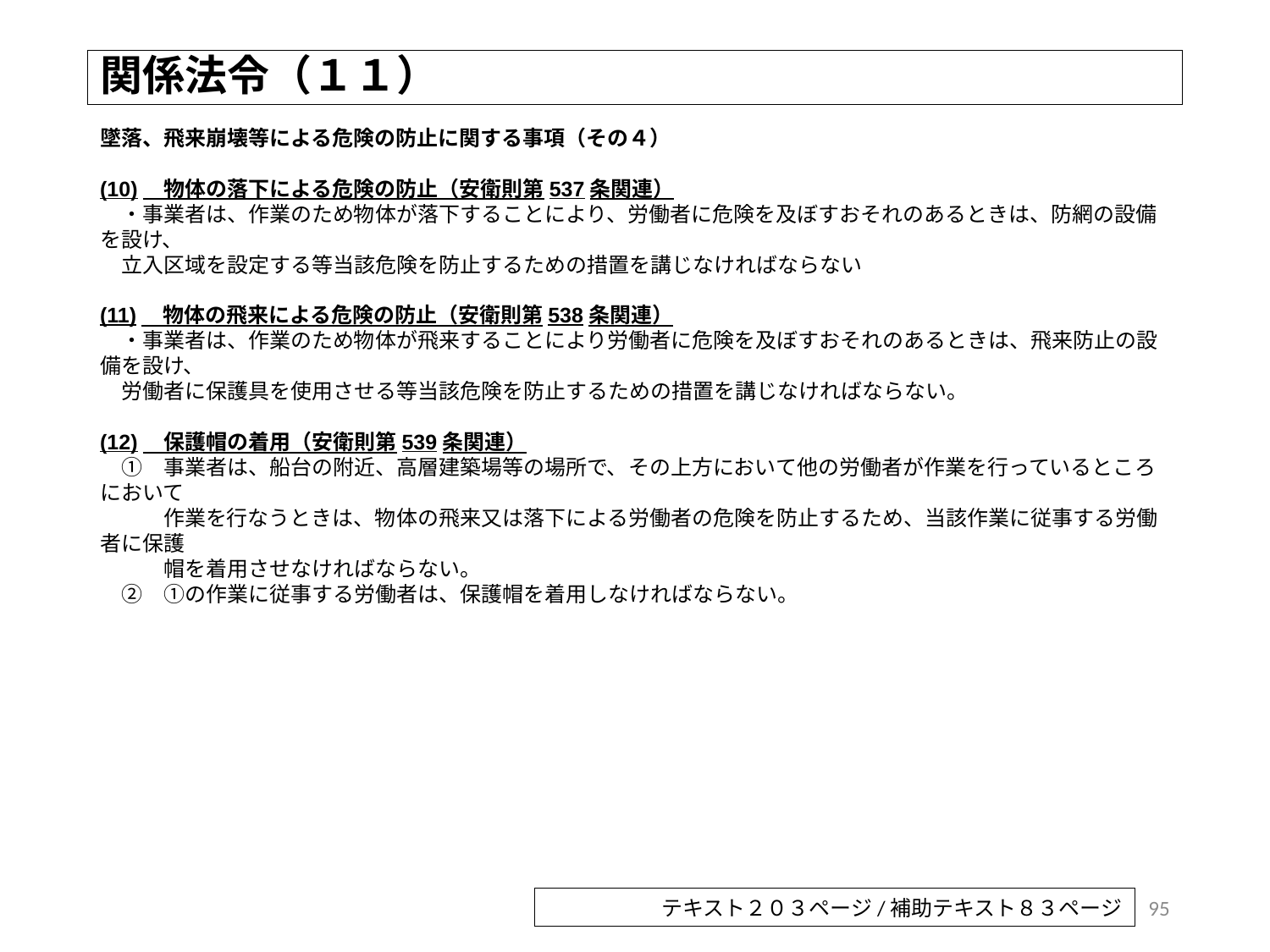

# 関係法令（１１）
墜落、飛来崩壊等による危険の防止に関する事項（その４）

(10)　物体の落下による危険の防止（安衛則第537条関連）
　・事業者は、作業のため物体が落下することにより、労働者に危険を及ぼすおそれのあるときは、防網の設備を設け、
　立入区域を設定する等当該危険を防止するための措置を講じなければならない

(11)　物体の飛来による危険の防止（安衛則第538条関連）
　・事業者は、作業のため物体が飛来することにより労働者に危険を及ぼすおそれのあるときは、飛来防止の設備を設け、
　労働者に保護具を使用させる等当該危険を防止するための措置を講じなければならない。

(12)　保護帽の着用（安衛則第539条関連）
　①　事業者は、船台の附近、高層建築場等の場所で、その上方において他の労働者が作業を行っているところにおいて
　　　作業を行なうときは、物体の飛来又は落下による労働者の危険を防止するため、当該作業に従事する労働者に保護
　　　帽を着用させなければならない。
　②　①の作業に従事する労働者は、保護帽を着用しなければならない。

95
テキスト２０３ページ/補助テキスト８３ページ